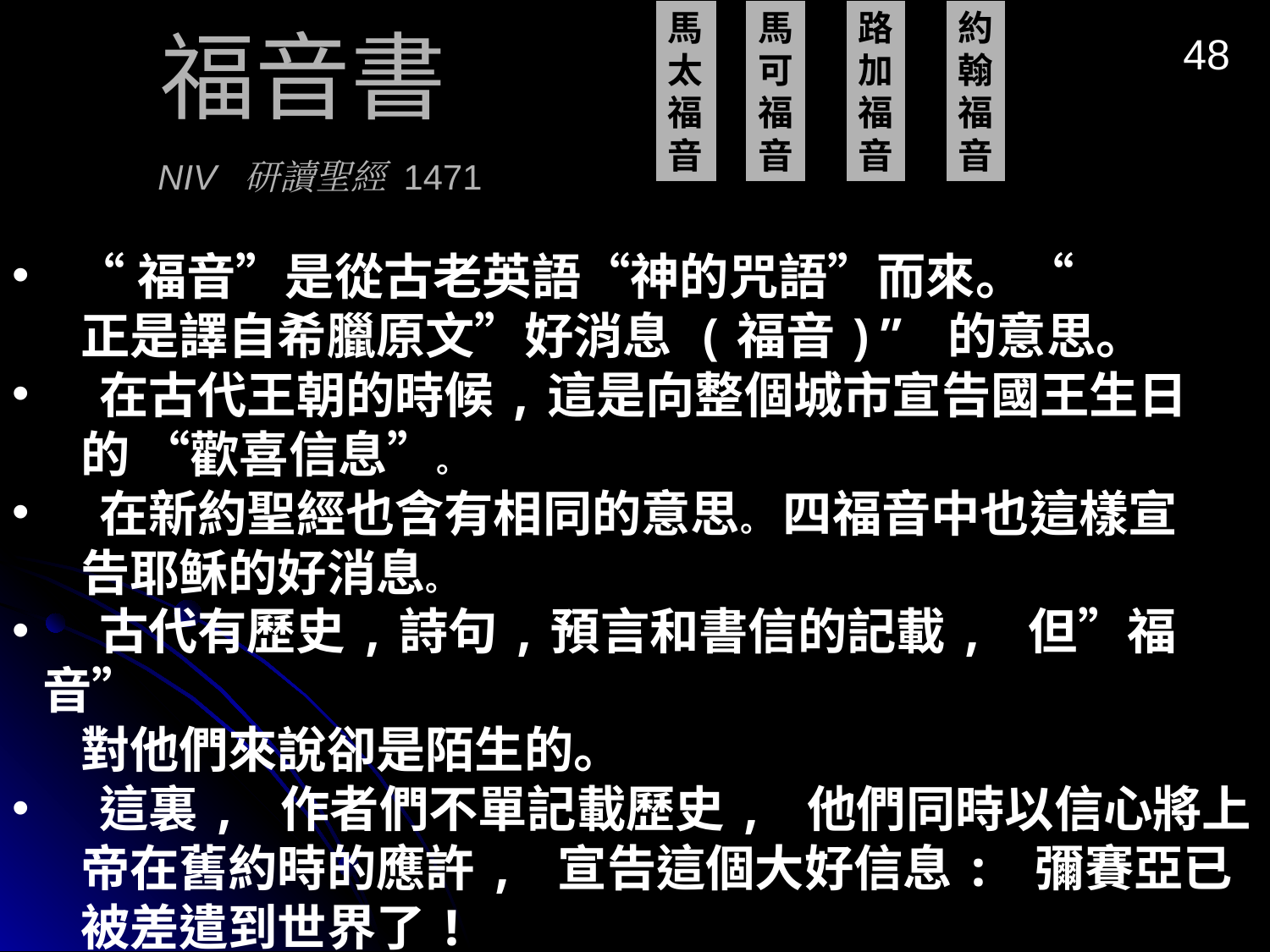

# 福音書
馬
太
福
音
馬
可
福
音
路
加
福
音
約
翰
福
音
48

   NIV  研讀聖經 1471

   “福音”是從古老英語“神的咒語”而來。“
     正是譯自希臘原文”好消息 (福音)” 的意思。
    在古代王朝的時候,這是向整個城市宣告國王生日
     的 “歡喜信息”。
    在新約聖經也含有相同的意思。 四福音中也這樣宣
     告耶稣的好消息。
    古代有歷史,詩句,預言和書信的記載, 但”福音”
     對他們來說卻是陌生的。
    這裏, 作者們不單記載歷史, 他們同時以信心將上
     帝在舊約時的應許, 宣告這個大好信息: 彌賽亞已
     被差遣到世界了!